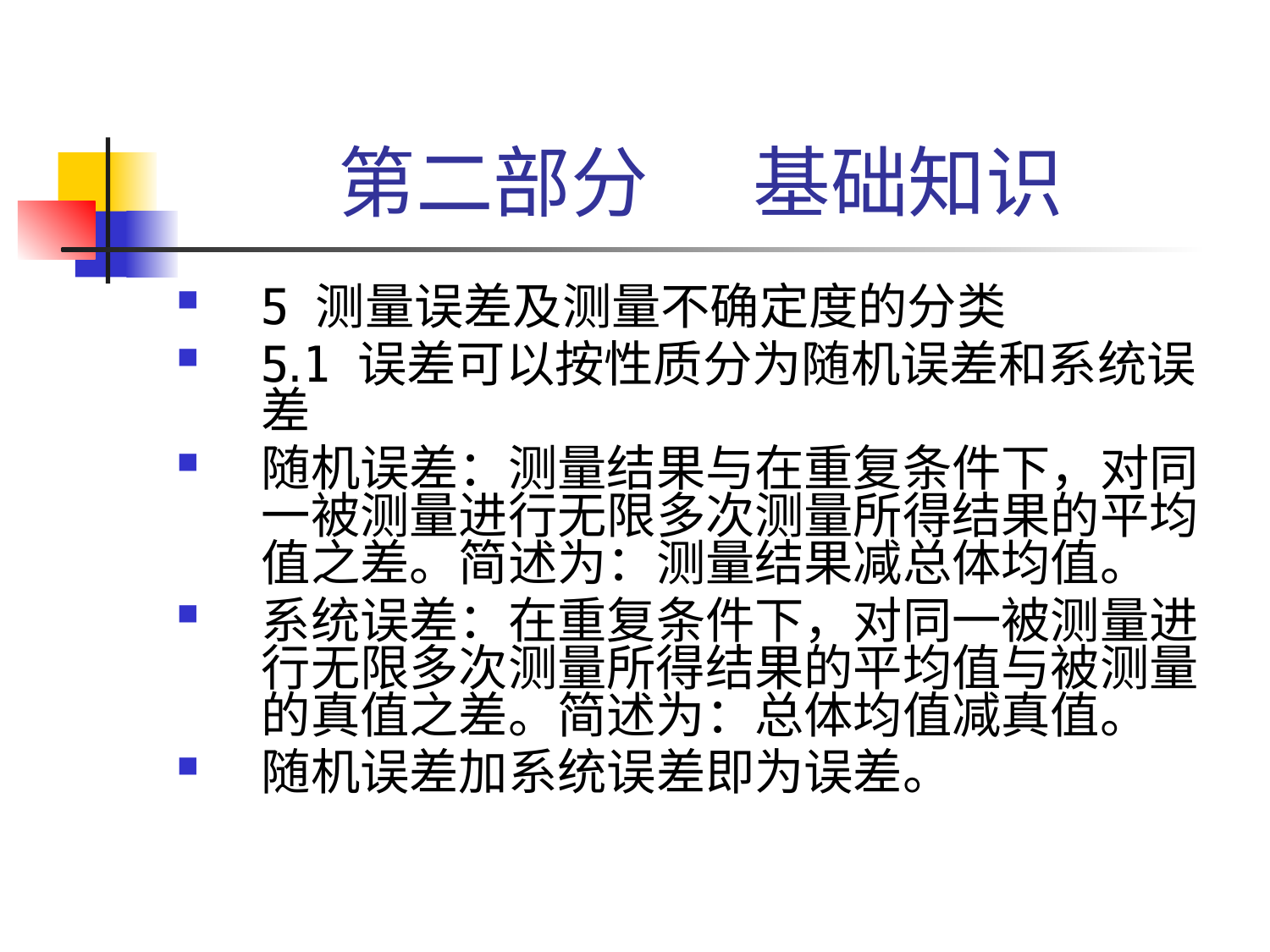

# 第二部分      基础知识
5 测量误差及测量不确定度的分类
5.1 误差可以按性质分为随机误差和系统误差
随机误差：测量结果与在重复条件下，对同一被测量进行无限多次测量所得结果的平均值之差。简述为：测量结果减总体均值。
系统误差：在重复条件下，对同一被测量进行无限多次测量所得结果的平均值与被测量的真值之差。简述为：总体均值减真值。
随机误差加系统误差即为误差。